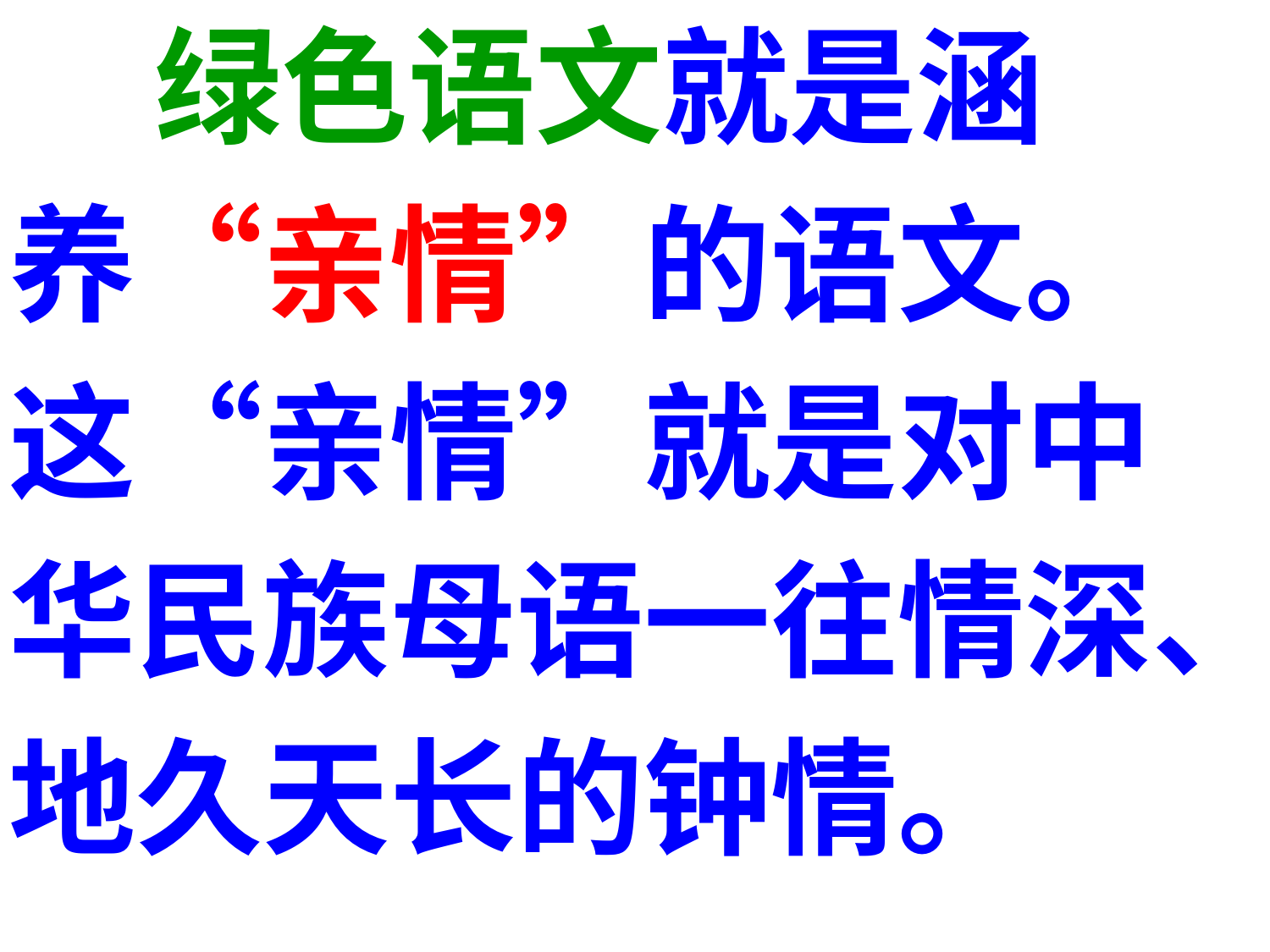

绿色语文就是涵
养“亲情”的语文。
这“亲情”就是对中
华民族母语一往情深、
地久天长的钟情。